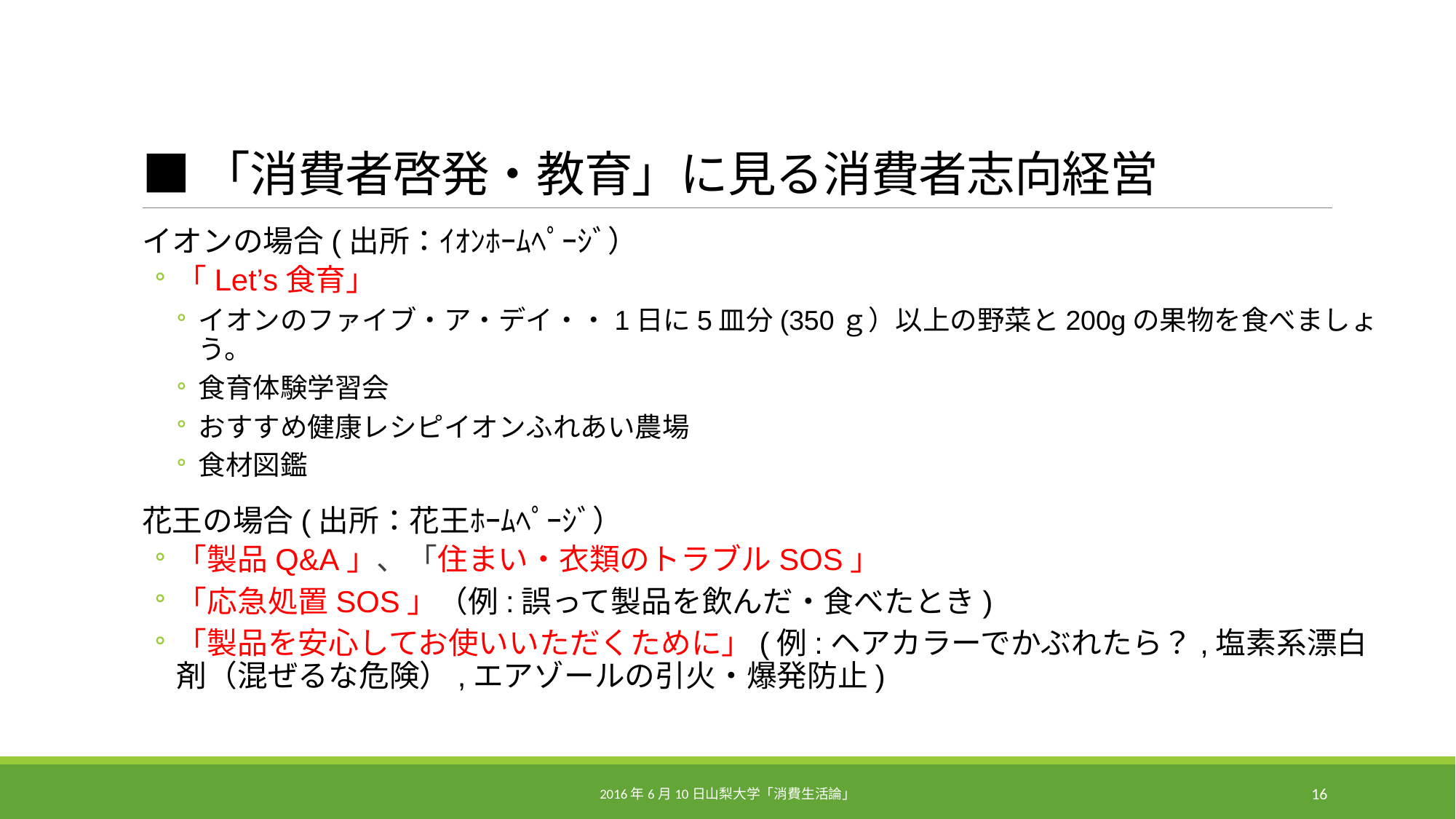

# ■「消費者啓発・教育」に見る消費者志向経営
イオンの場合(出所：ｲｵﾝﾎｰﾑﾍﾟｰｼﾞ）
「Let’s食育」
イオンのファイブ・ア・デイ・・1日に5皿分(350ｇ）以上の野菜と200gの果物を食べましょう。
食育体験学習会
おすすめ健康レシピイオンふれあい農場
食材図鑑
花王の場合(出所：花王ﾎｰﾑﾍﾟｰｼﾞ）
「製品Q&A」、「住まい・衣類のトラブルSOS」
「応急処置SOS」（例:誤って製品を飲んだ・食べたとき)
「製品を安心してお使いいただくために」(例:ヘアカラーでかぶれたら？,塩素系漂白剤（混ぜるな危険）,エアゾールの引火・爆発防止)

2016年6月10日山梨大学「消費生活論」
16